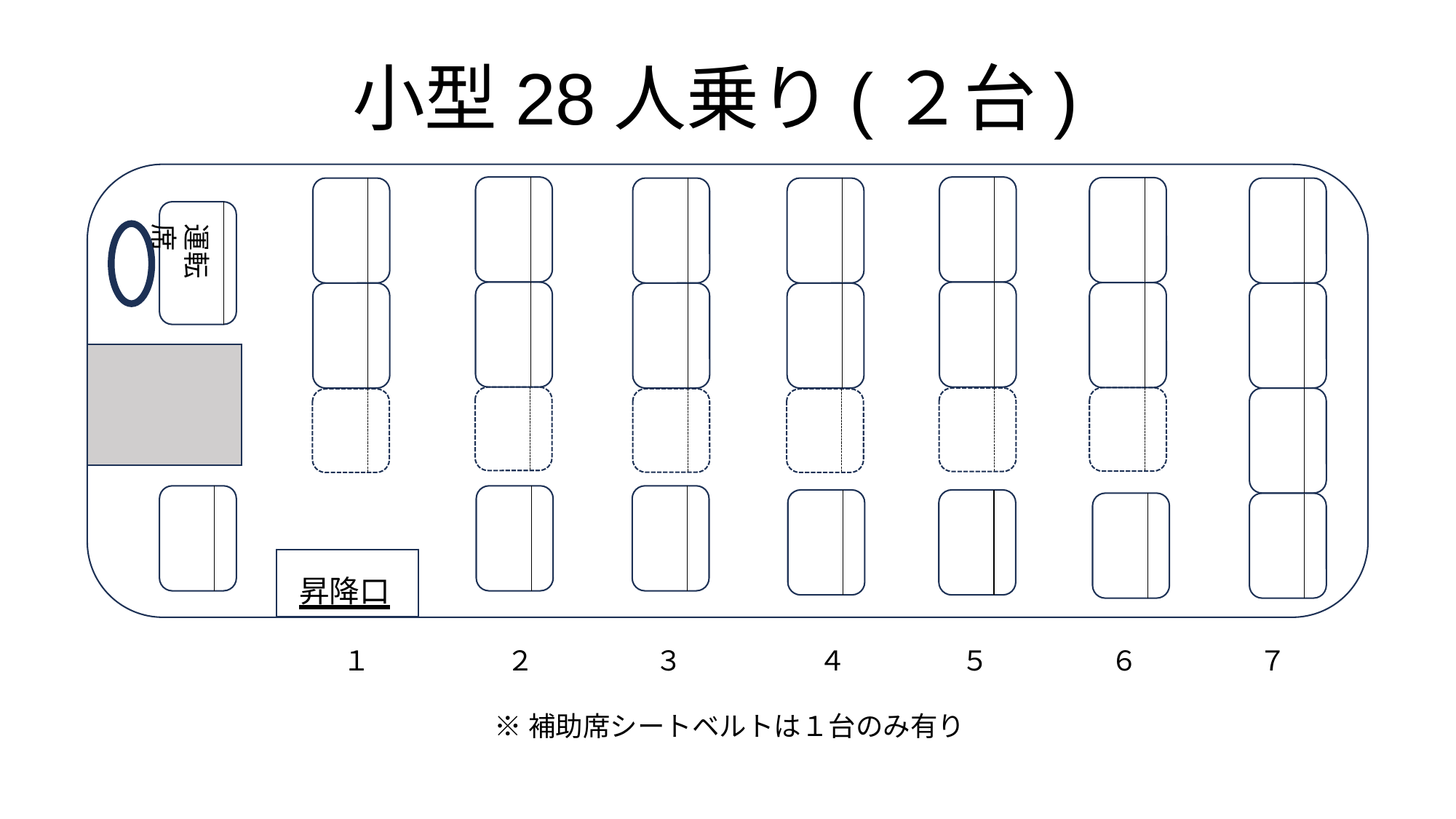

# 小型28人乗り(２台)

運転席

昇降口
１　　　　　２　　　　  ３　　　　　４　　　　 ５　　　　  ６　　　　  ７
※補助席シートベルトは１台のみ有り